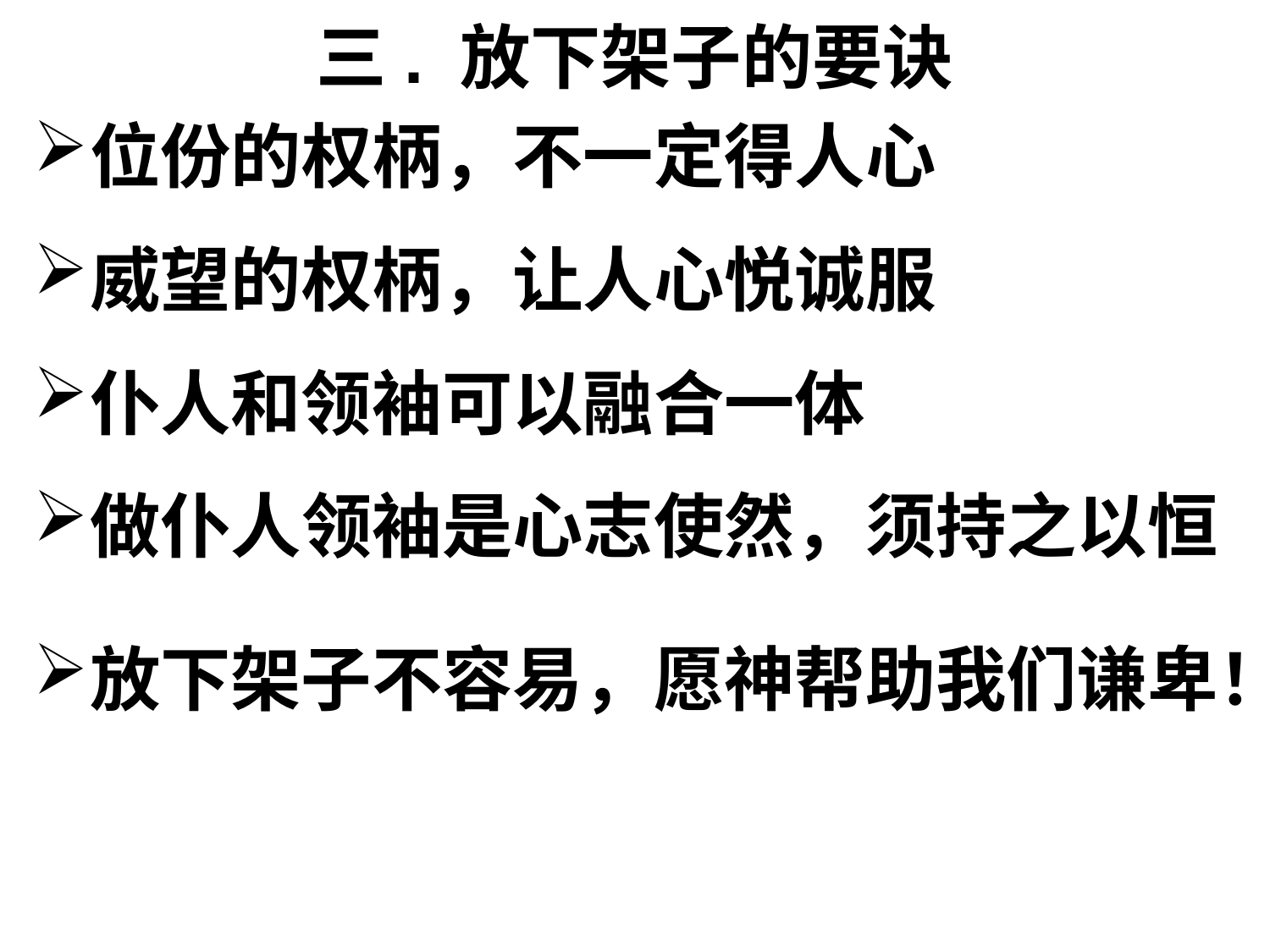

# 三. 放下架子的要诀
位份的权柄，不一定得人心

威望的权柄，让人心悦诚服

仆人和领袖可以融合一体

做仆人领袖是心志使然，须持之以恒

放下架子不容易，愿神帮助我们谦卑！